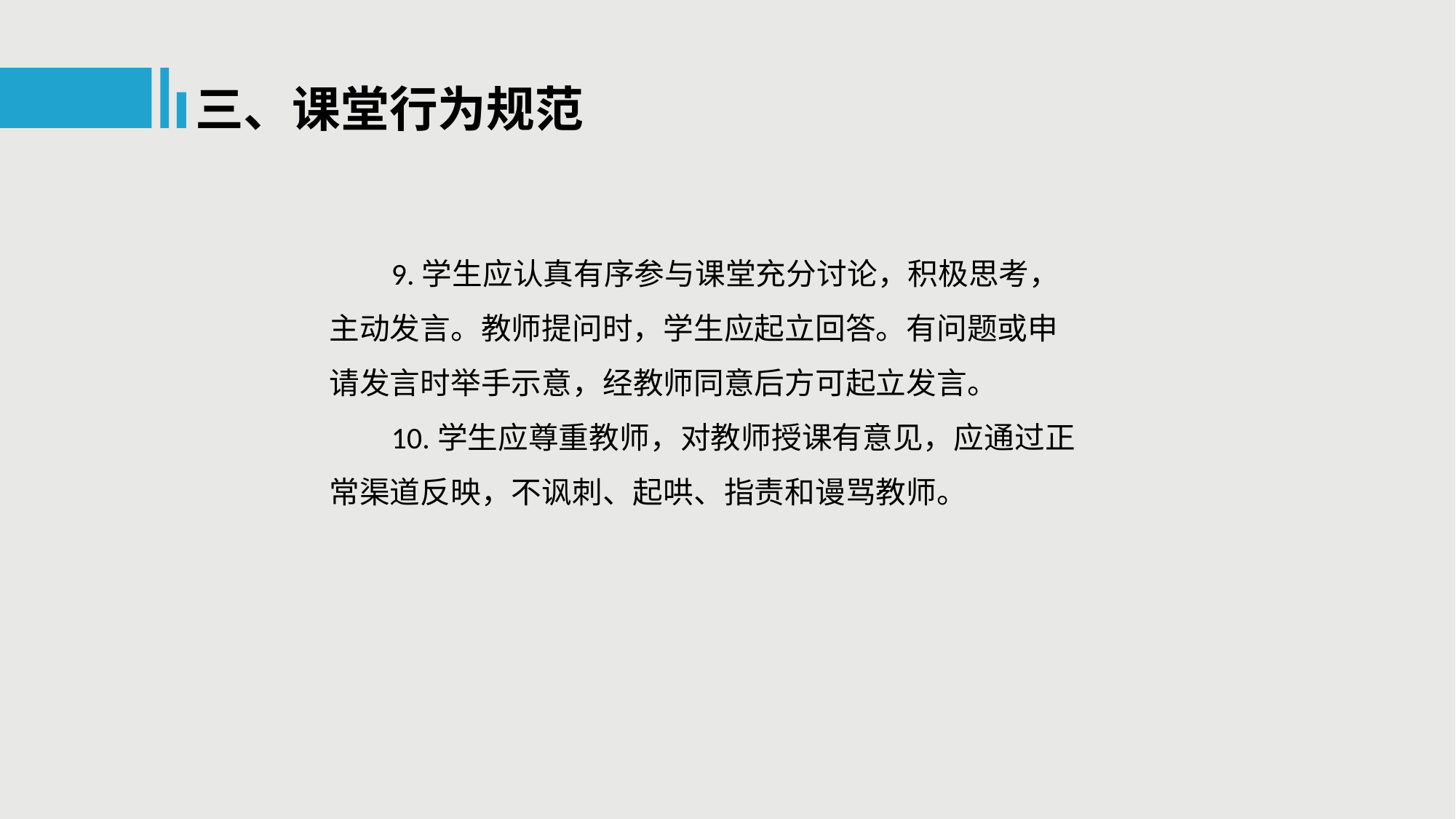

三、课堂行为规范

         9.学生应认真有序参与课堂充分讨论，积极思考，主动发言。教师提问时，学生应起立回答。有问题或申请发言时举手示意，经教师同意后方可起立发言。
         10.学生应尊重教师，对教师授课有意见，应通过正常渠道反映，不讽刺、起哄、指责和谩骂教师。